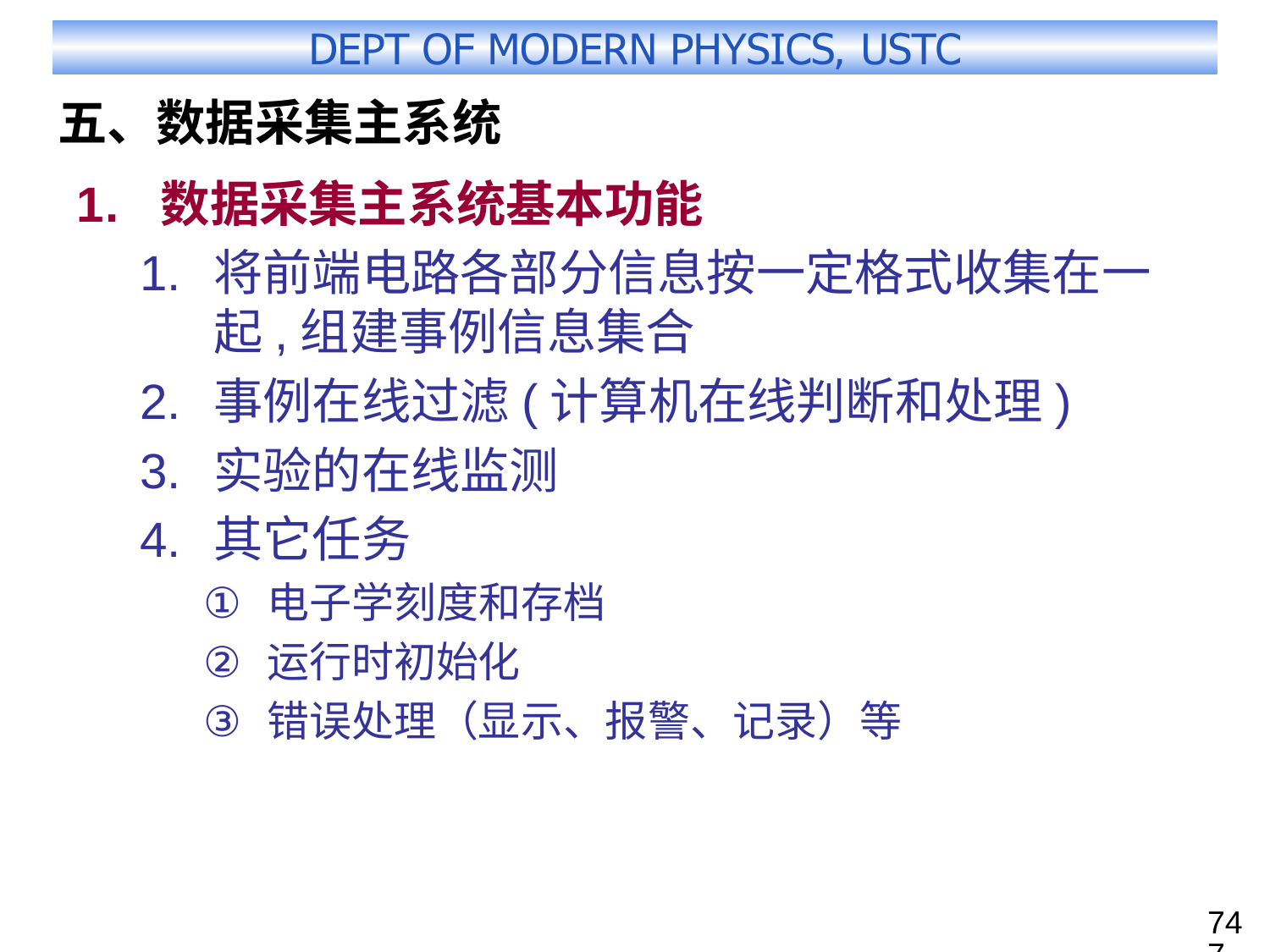

# 五、数据采集主系统
数据采集主系统基本功能
将前端电路各部分信息按一定格式收集在一起,组建事例信息集合
事例在线过滤(计算机在线判断和处理)
实验的在线监测
其它任务
电子学刻度和存档
运行时初始化
错误处理（显示、报警、记录）等

747